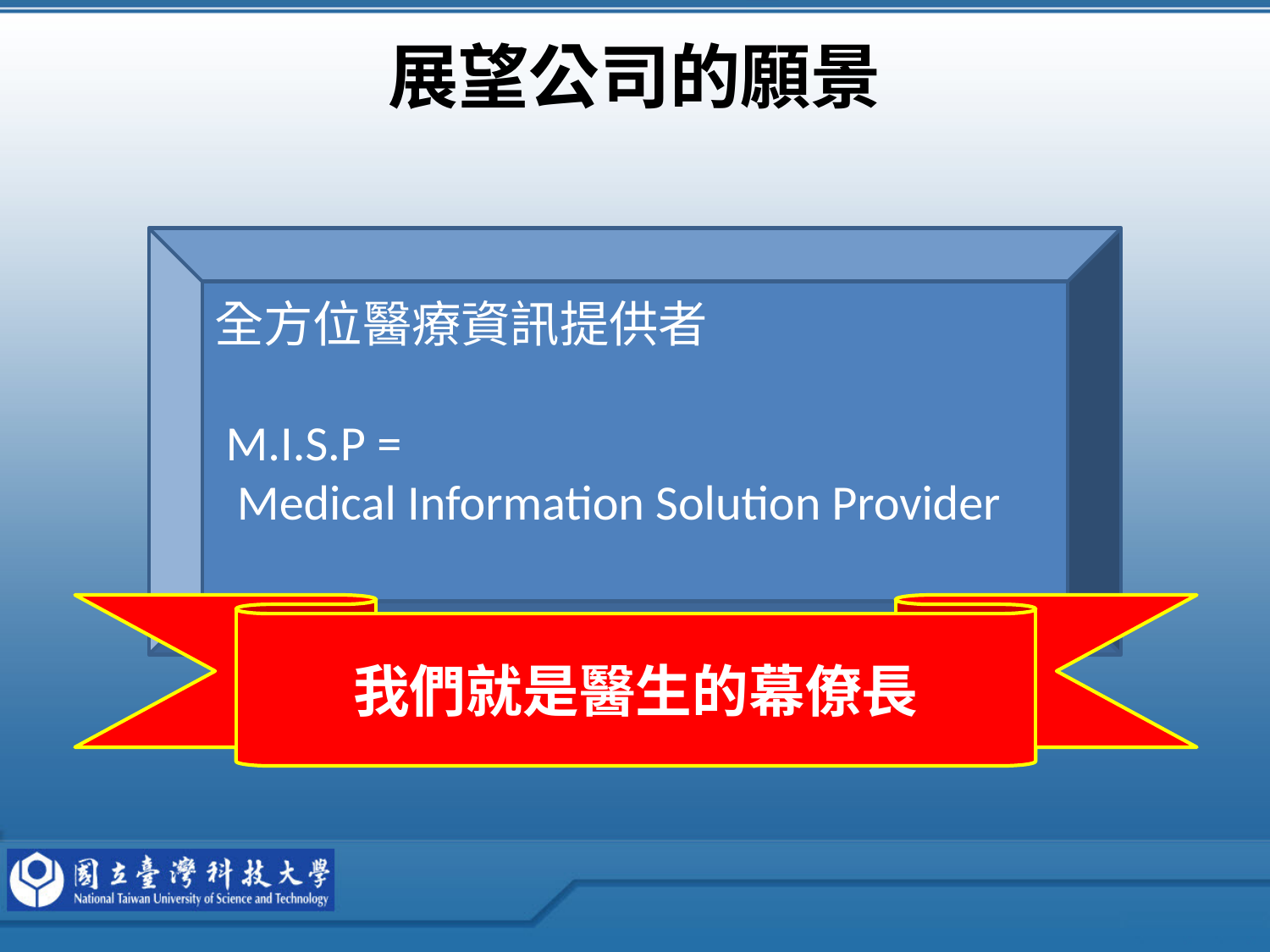

# 展望公司的願景
全方位醫療資訊提供者

 M.I.S.P =
  Medical Information Solution Provider

我們就是醫生的幕僚長